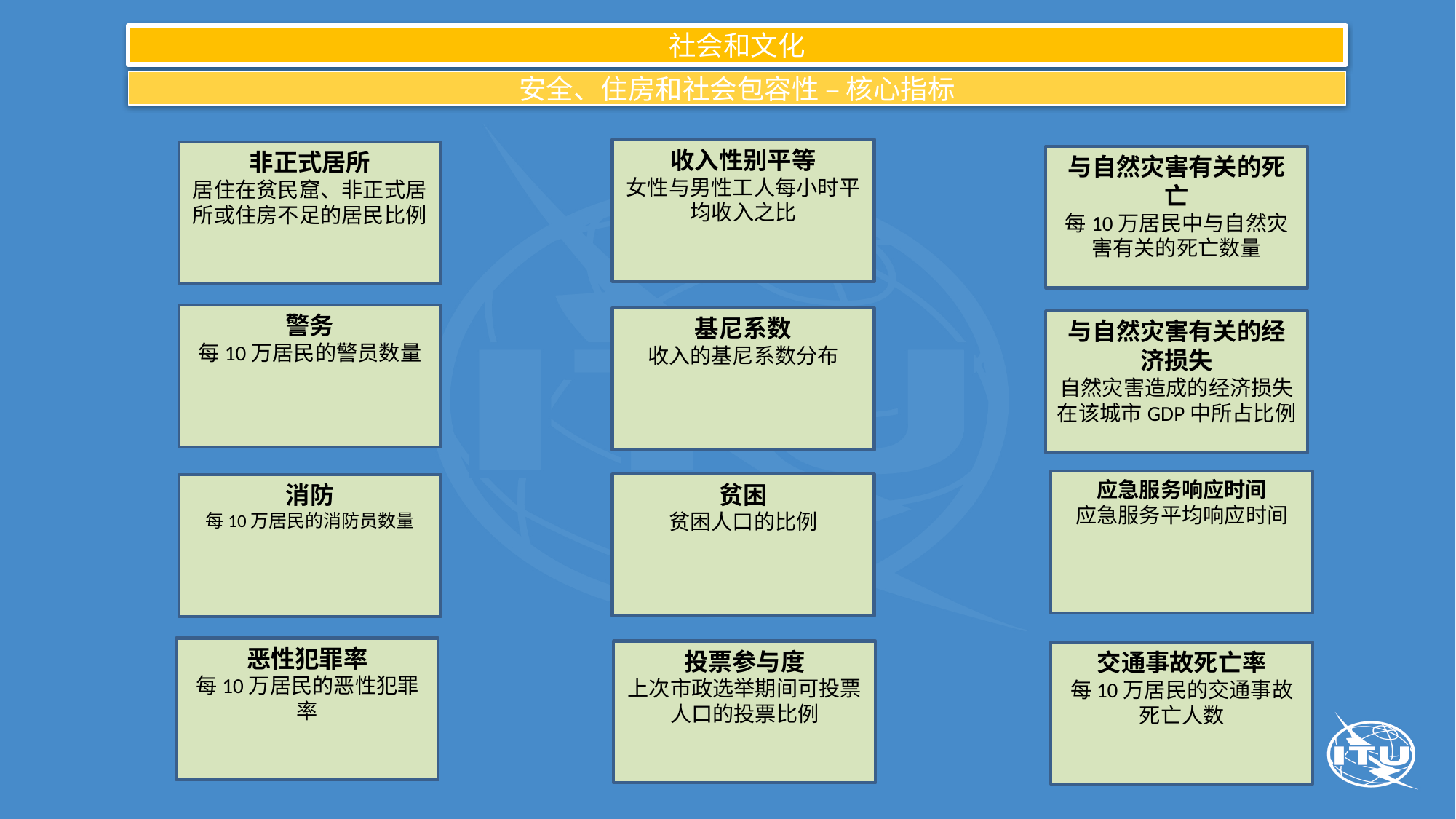

社会和文化
安全、住房和社会包容性 – 核心指标
收入性别平等
女性与男性工人每小时平均收入之比
非正式居所
居住在贫民窟、非正式居所或住房不足的居民比例
与自然灾害有关的死亡
每10万居民中与自然灾害有关的死亡数量
警务
每10万居民的警员数量
基尼系数
收入的基尼系数分布
与自然灾害有关的经济损失
自然灾害造成的经济损失在该城市GDP中所占比例
应急服务响应时间
应急服务平均响应时间
贫困
贫困人口的比例
消防
每10万居民的消防员数量
恶性犯罪率
每10万居民的恶性犯罪率
投票参与度
上次市政选举期间可投票人口的投票比例
交通事故死亡率
每10万居民的交通事故死亡人数